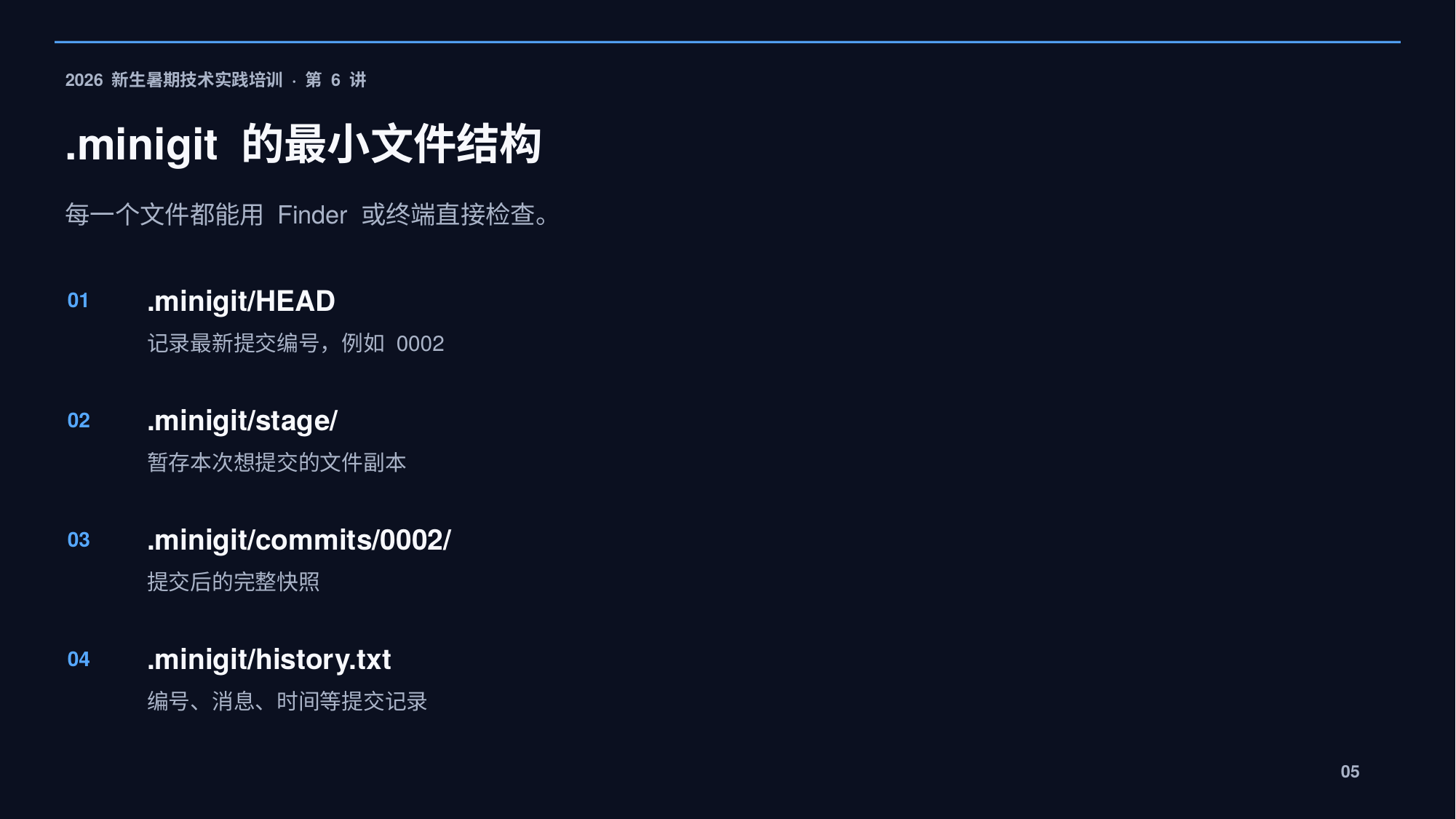

2026 新生暑期技术实践培训 · 第 6 讲
.minigit 的最小文件结构
每一个文件都能用 Finder 或终端直接检查。
.minigit/HEAD
01
记录最新提交编号，例如 0002
.minigit/stage/
02
暂存本次想提交的文件副本
.minigit/commits/0002/
03
提交后的完整快照
.minigit/history.txt
04
编号、消息、时间等提交记录
05